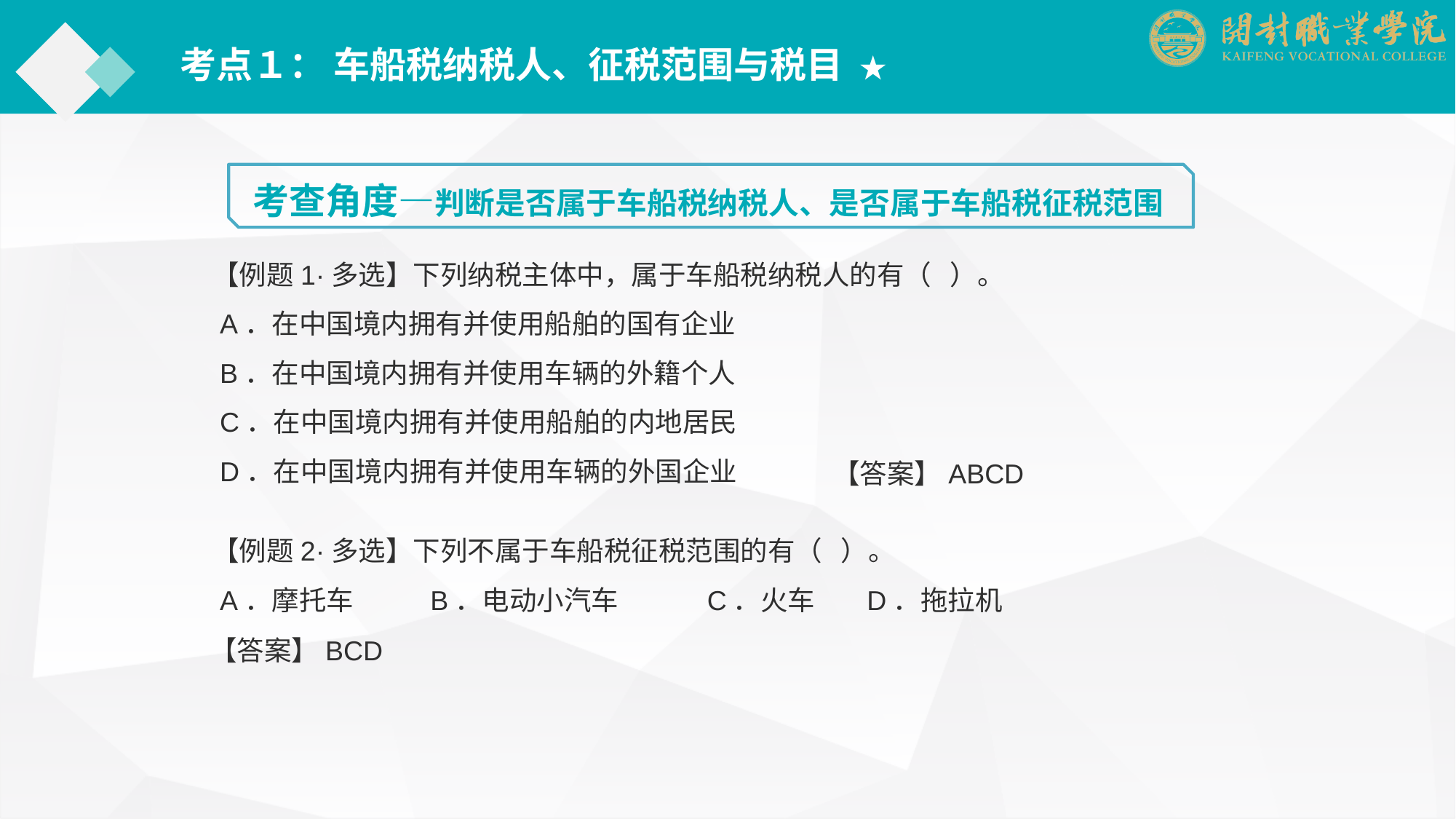

考点１： 车船税纳税人、征税范围与税目  ★
考查角度—判断是否属于车船税纳税人、是否属于车船税征税范围

【例题1·多选】下列纳税主体中，属于车船税纳税人的有（   ）。
 A．在中国境内拥有并使用船舶的国有企业
 B．在中国境内拥有并使用车辆的外籍个人
 C．在中国境内拥有并使用船舶的内地居民
 D．在中国境内拥有并使用车辆的外国企业
【答案】ABCD
【例题2·多选】下列不属于车船税征税范围的有（   ）。
 A．摩托车	B．电动小汽车　　　C．火车	D．拖拉机
【答案】BCD